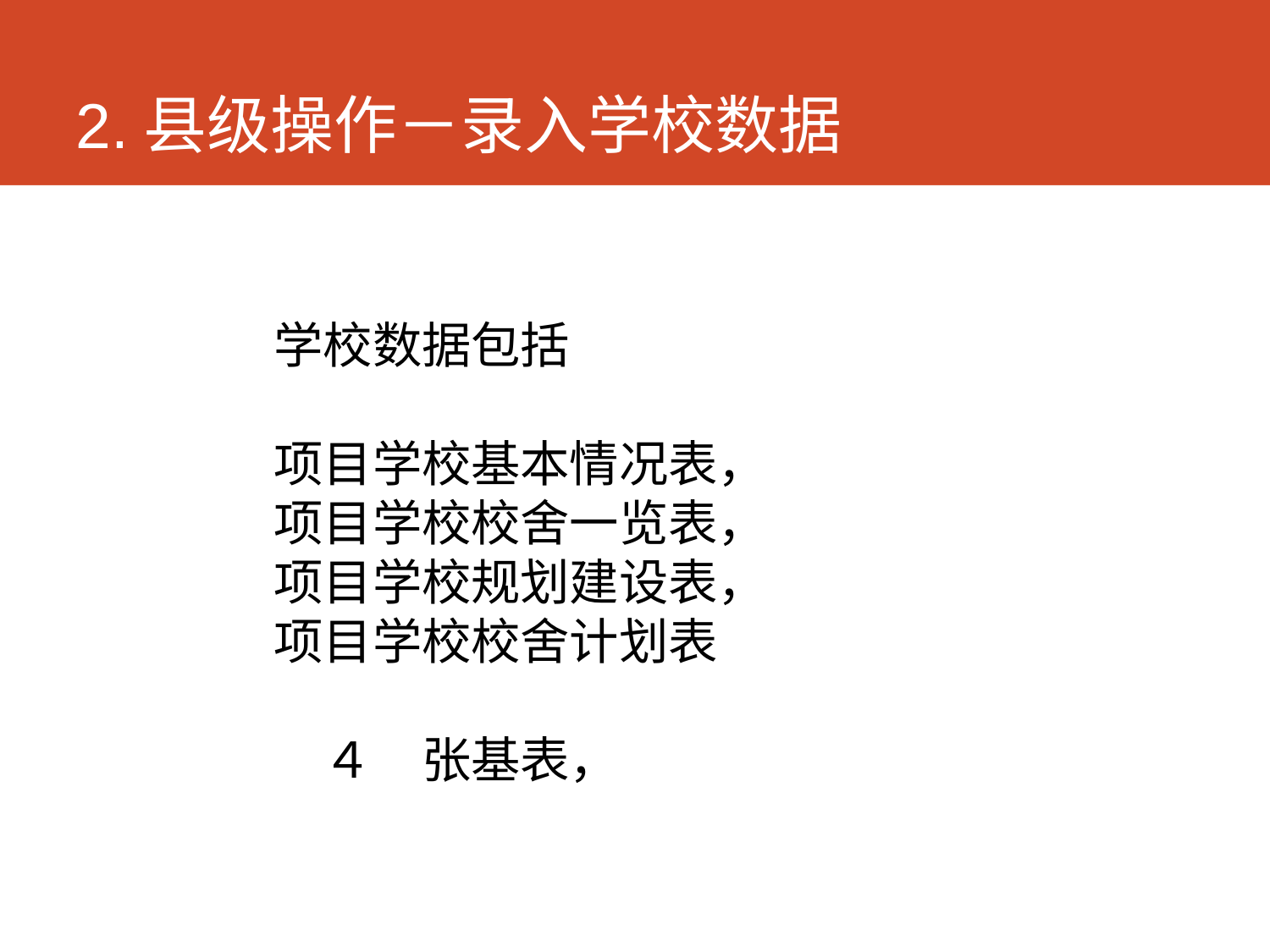

# 2.县级操作－录入学校数据
学校数据包括

项目学校基本情况表，
项目学校校舍一览表，
项目学校规划建设表，
项目学校校舍计划表

　４　张基表，